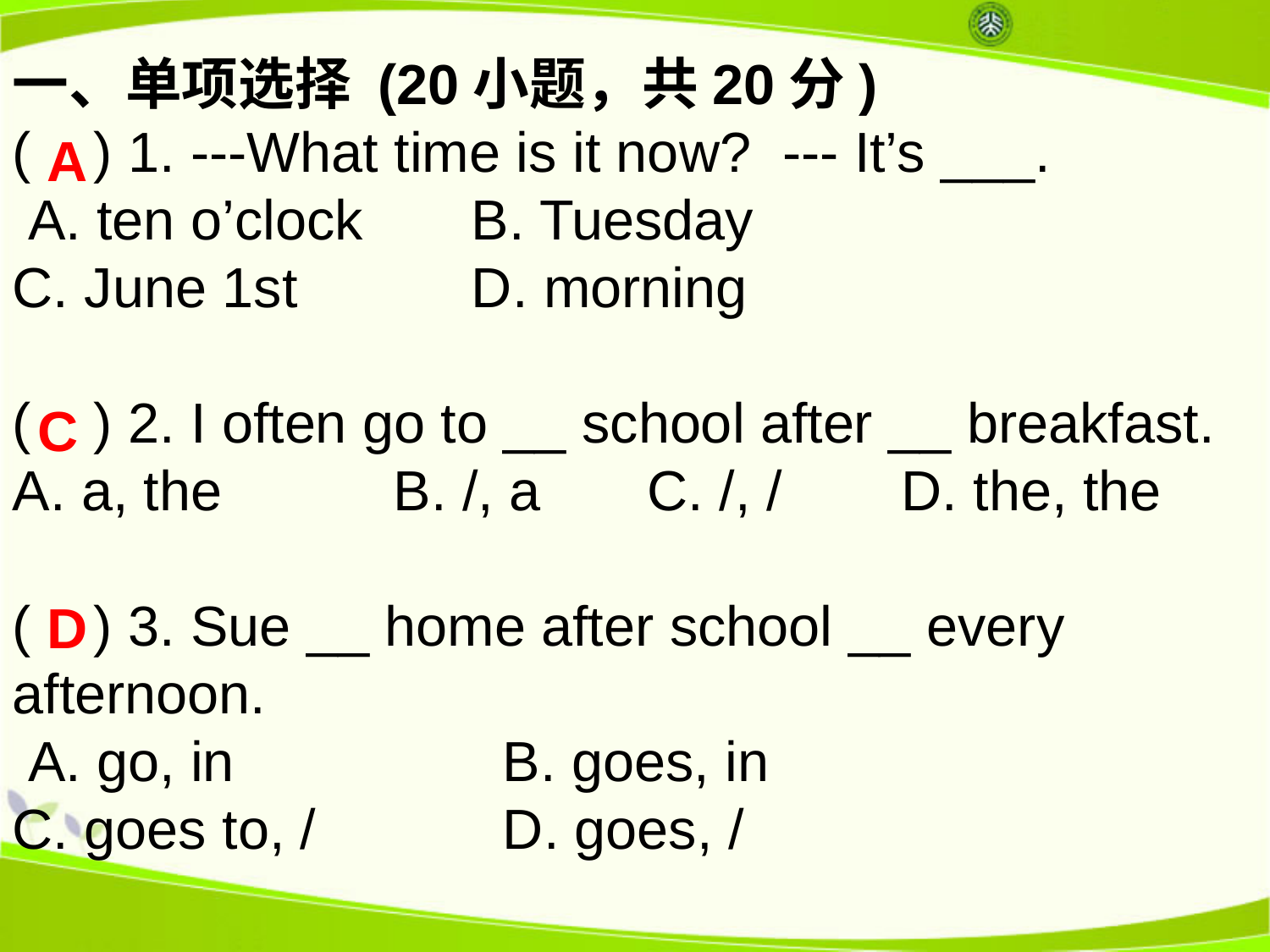

一、单项选择 (20小题，共20分)
(    ) 1. ---What time is it now?  --- It’s ___.
 A. ten o’clock	     B. Tuesday
C. June 1st 	     D. morning

(    ) 2. I often go to __ school after __ breakfast.
A. a, the		B. /, a	C. /, /	D. the, the

(    ) 3. Sue __ home after school __ every afternoon.
 A. go, in		       B. goes, in
C. goes to, /	       D. goes, /
A
C
D